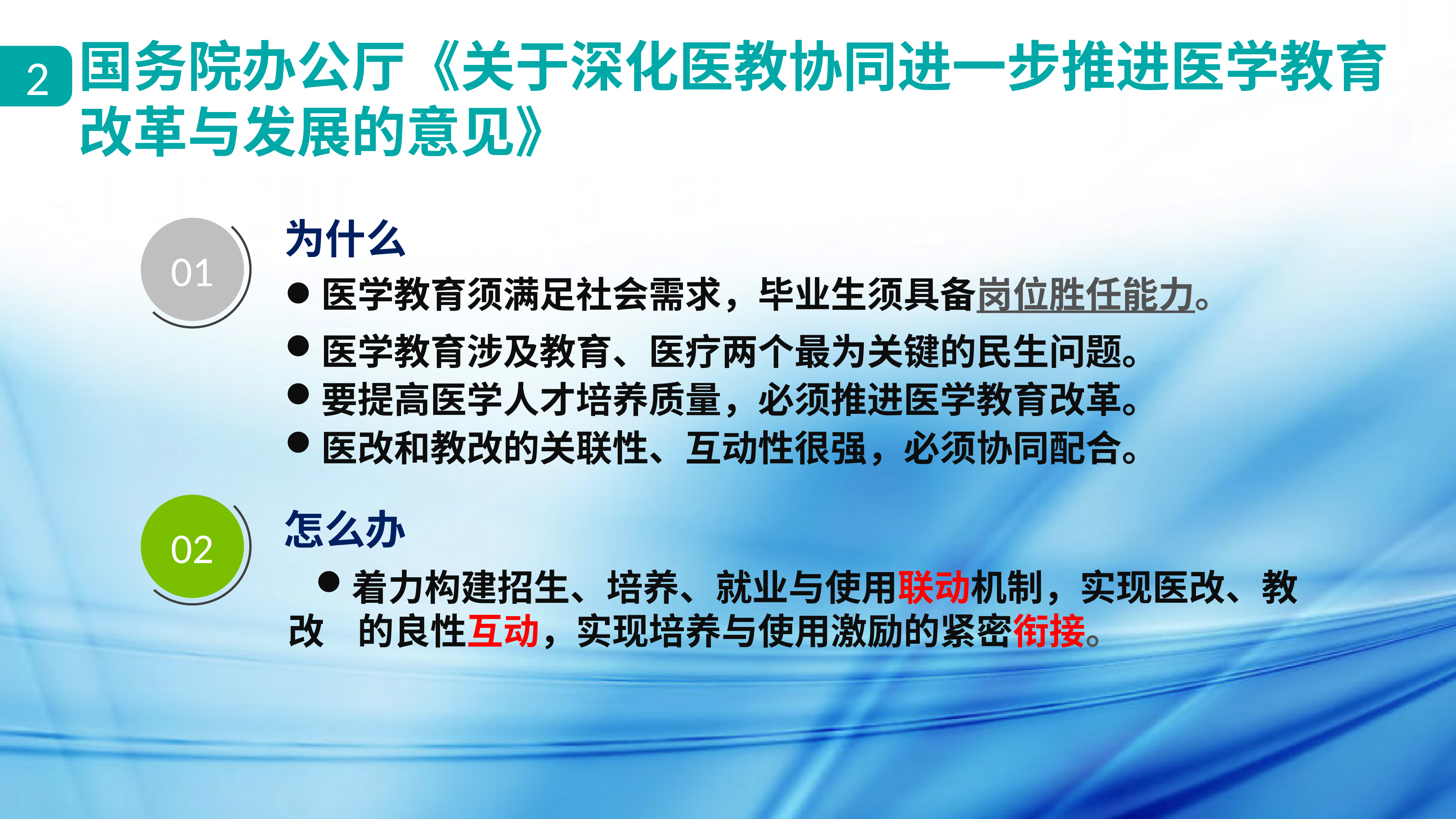

国务院办公厅《关于深化医教协同进一步推进医学教育改革与发展的意见》
2

为什么

01

医学教育须满足社会需求，毕业生须具备岗位胜任能力。
医学教育涉及教育、医疗两个最为关键的民生问题。
要提高医学人才培养质量，必须推进医学教育改革。
医改和教改的关联性、互动性很强，必须协同配合。

02
怎么办

着力构建招生、培养、就业与使用联动机制，实现医改、教改    的良性互动，实现培养与使用激励的紧密衔接。